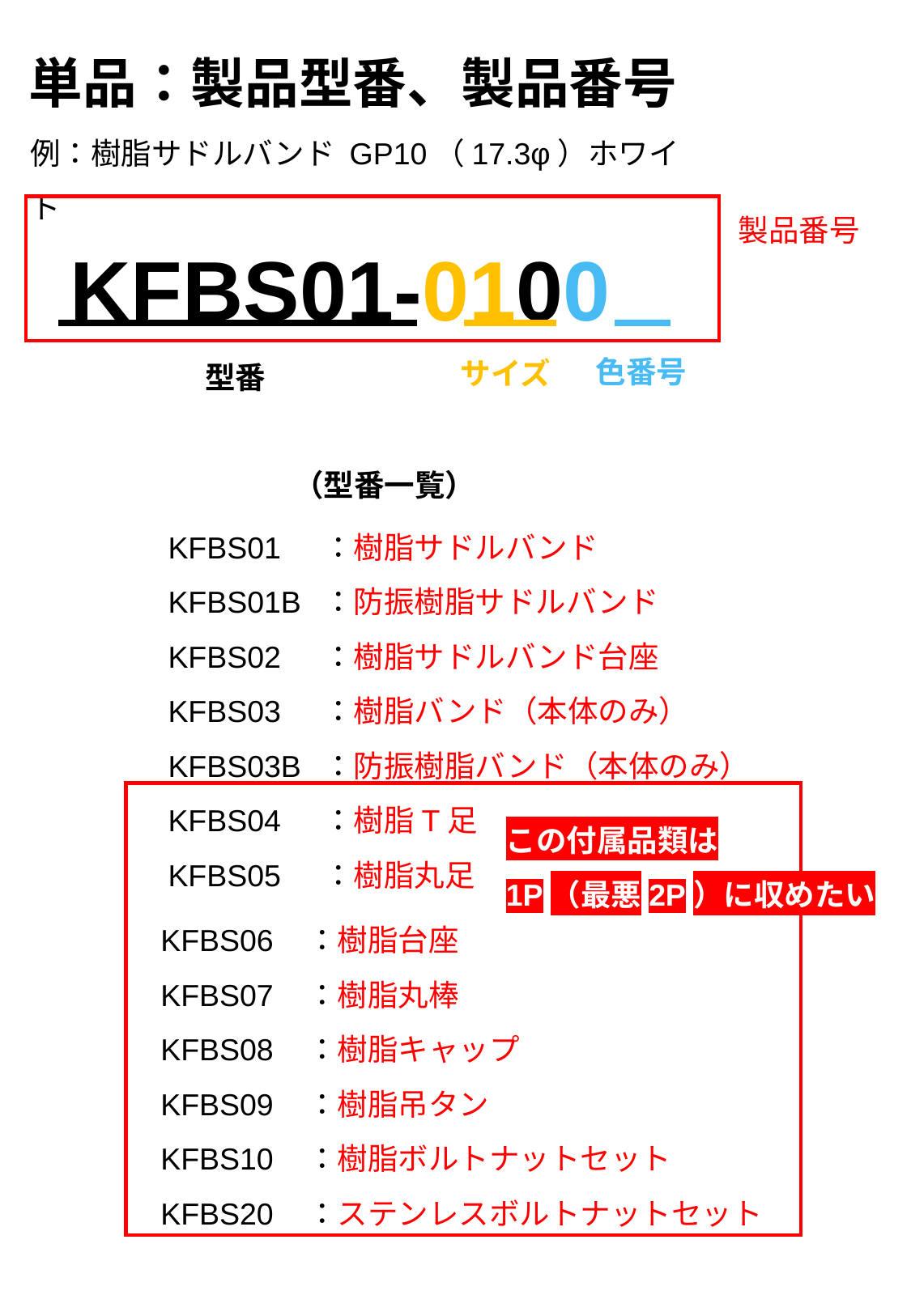

単品：製品型番、製品番号
例：樹脂サドルバンド GP10（17.3φ）ホワイト
KFBS01-0100
製品番号

色番号
サイズ
型番
（型番一覧）
KFBS01
KFBS01B
KFBS02
KFBS03
KFBS03B
KFBS04
KFBS05
：樹脂サドルバンド
：防振樹脂サドルバンド
：樹脂サドルバンド台座
：樹脂バンド（本体のみ）
：防振樹脂バンド（本体のみ）
：樹脂T足
：樹脂丸足

この付属品類は
1P（最悪2P）に収めたい
KFBS06
KFBS07
KFBS08
KFBS09
KFBS10
KFBS20
：樹脂台座
：樹脂丸棒
：樹脂キャップ
：樹脂吊タン
：樹脂ボルトナットセット
：ステンレスボルトナットセット